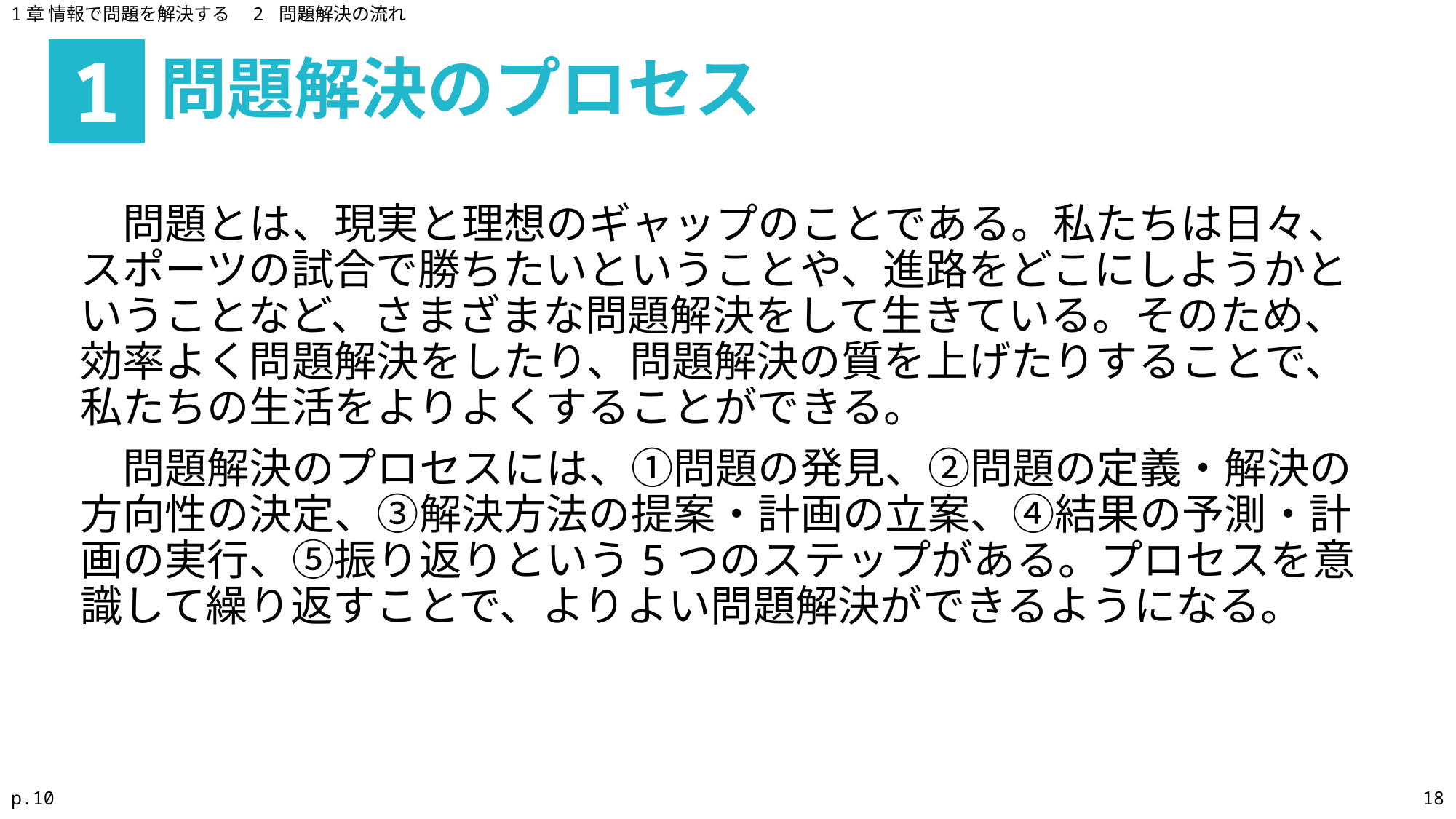

1章 情報で問題を解決する　2 問題解決の流れ
問題解決のプロセス
1
　問題とは、現実と理想のギャップのことである。私たちは日々、スポーツの試合で勝ちたいということや、進路をどこにしようかということなど、さまざまな問題解決をして生きている。そのため、効率よく問題解決をしたり、問題解決の質を上げたりすることで、私たちの生活をよりよくすることができる。
　問題解決のプロセスには、①問題の発見、②問題の定義・解決の方向性の決定、③解決方法の提案・計画の立案、④結果の予測・計画の実行、⑤振り返りという5つのステップがある。プロセスを意識して繰り返すことで、よりよい問題解決ができるようになる。
p.10
18